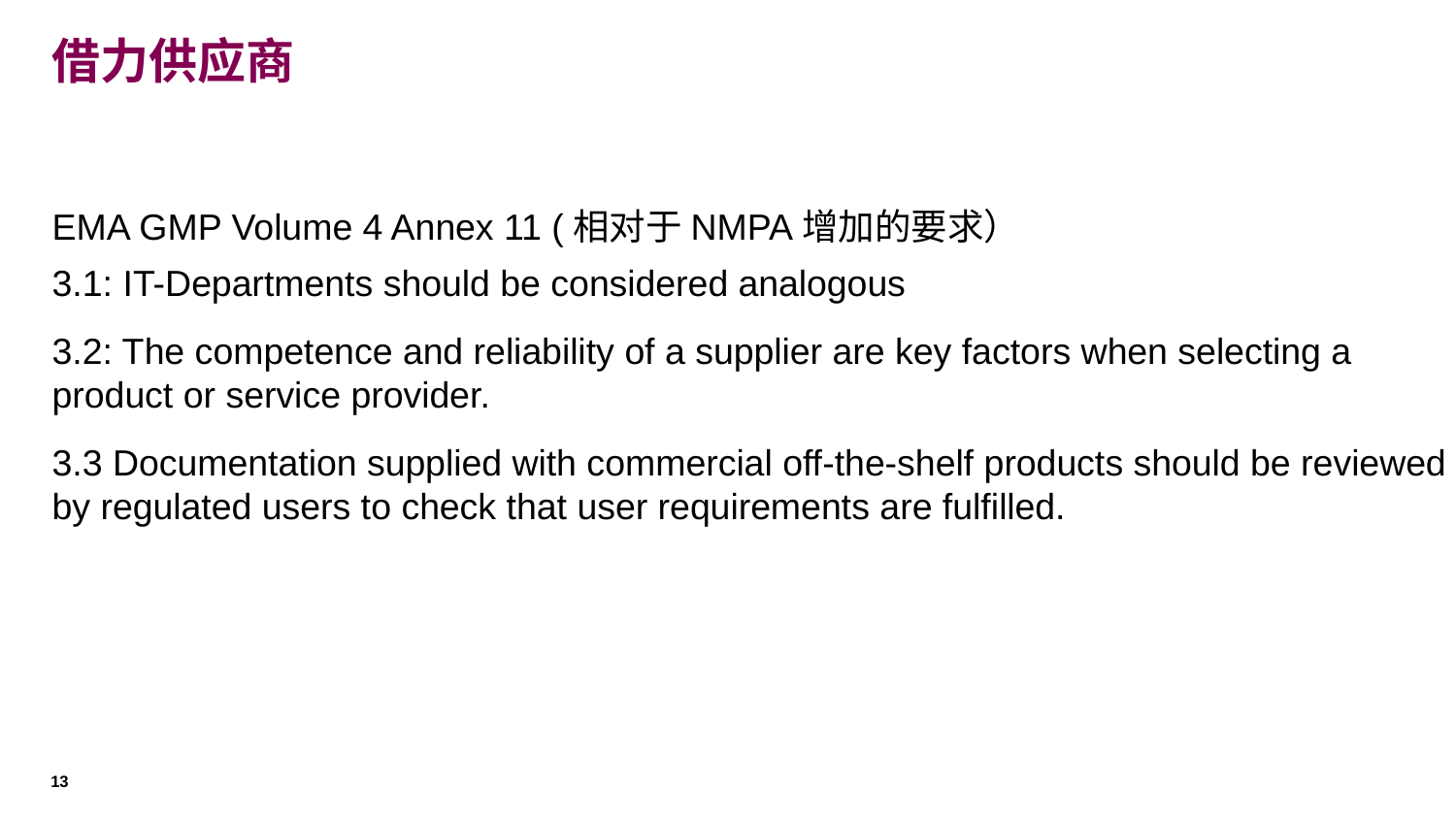

# 借力供应商
EMA GMP Volume 4 Annex 11 (相对于NMPA增加的要求）
3.1: IT-Departments should be considered analogous
3.2: The competence and reliability of a supplier are key factors when selecting a product or service provider.
3.3 Documentation supplied with commercial off-the-shelf products should be reviewed by regulated users to check that user requirements are fulfilled.

13